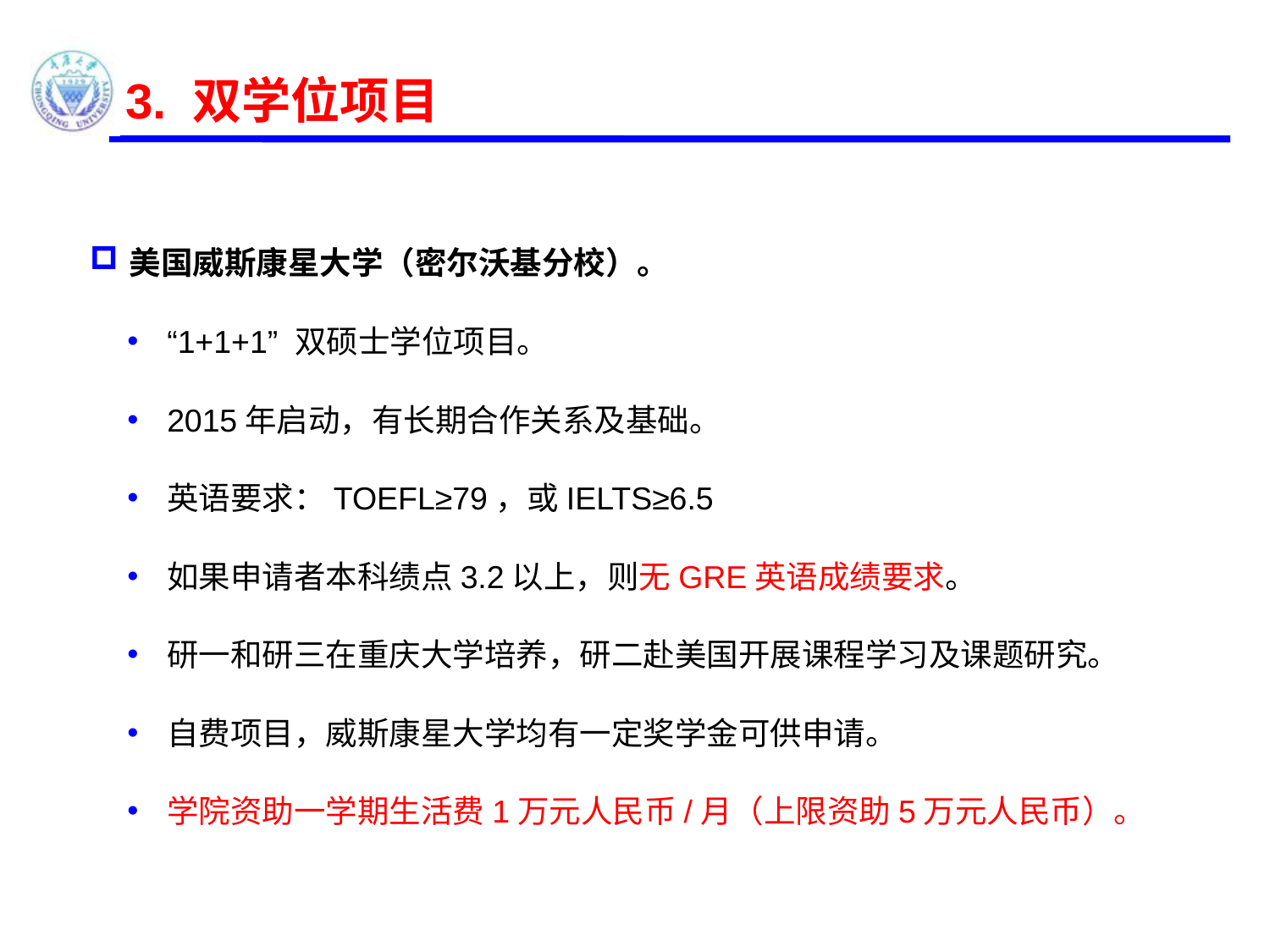

3. 双学位项目
美国威斯康星大学（密尔沃基分校）。
“1+1+1” 双硕士学位项目。
2015年启动，有长期合作关系及基础。
英语要求：TOEFL≥79，或IELTS≥6.5
如果申请者本科绩点3.2以上，则无GRE英语成绩要求。
研一和研三在重庆大学培养，研二赴美国开展课程学习及课题研究。
自费项目，威斯康星大学均有一定奖学金可供申请。
学院资助一学期生活费1万元人民币/月（上限资助5万元人民币）。